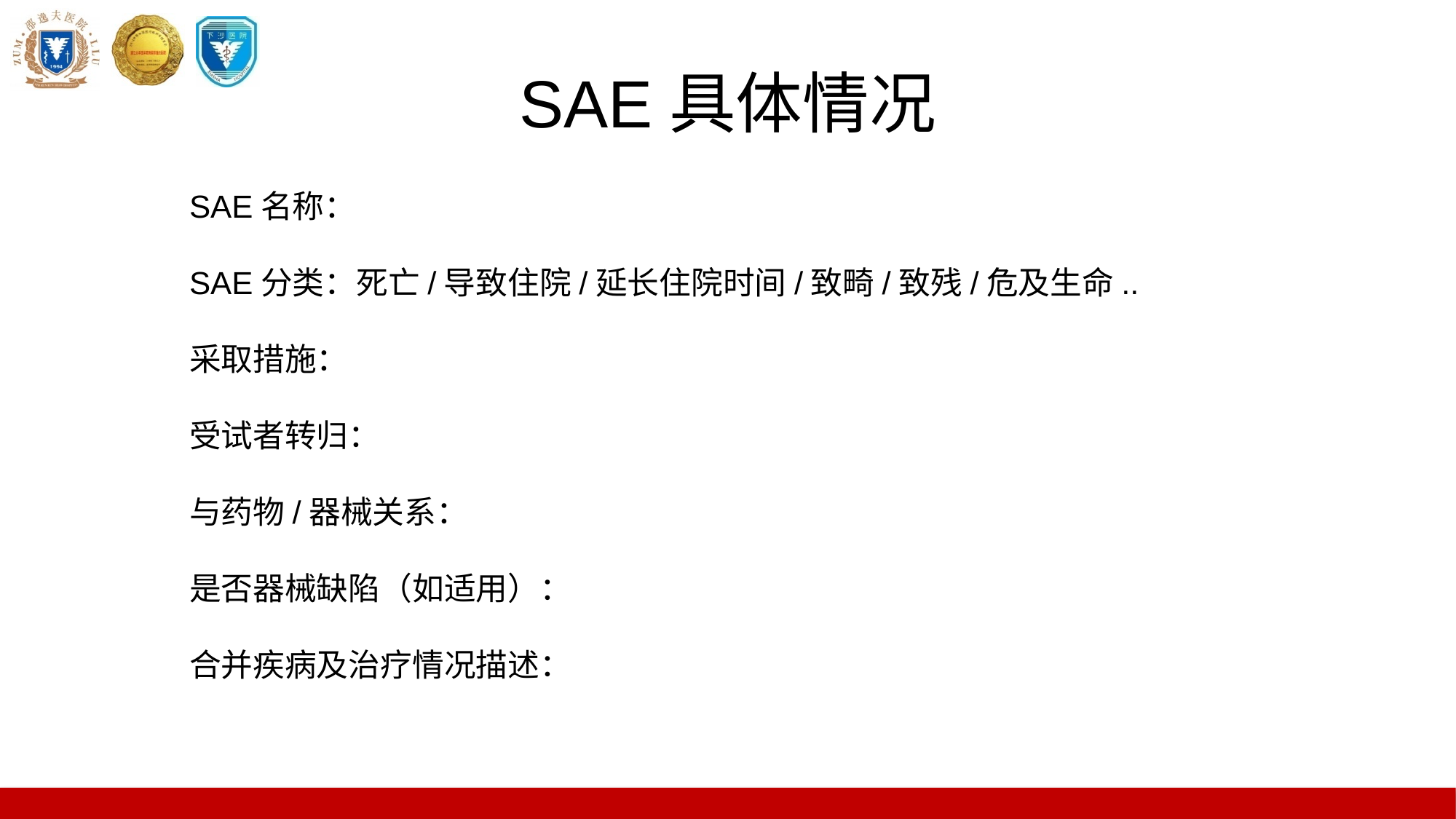

# SAE具体情况
SAE名称：

SAE分类：死亡/导致住院/延长住院时间/致畸/致残/危及生命..

采取措施：

受试者转归：

与药物/器械关系：

是否器械缺陷（如适用）：

合并疾病及治疗情况描述：